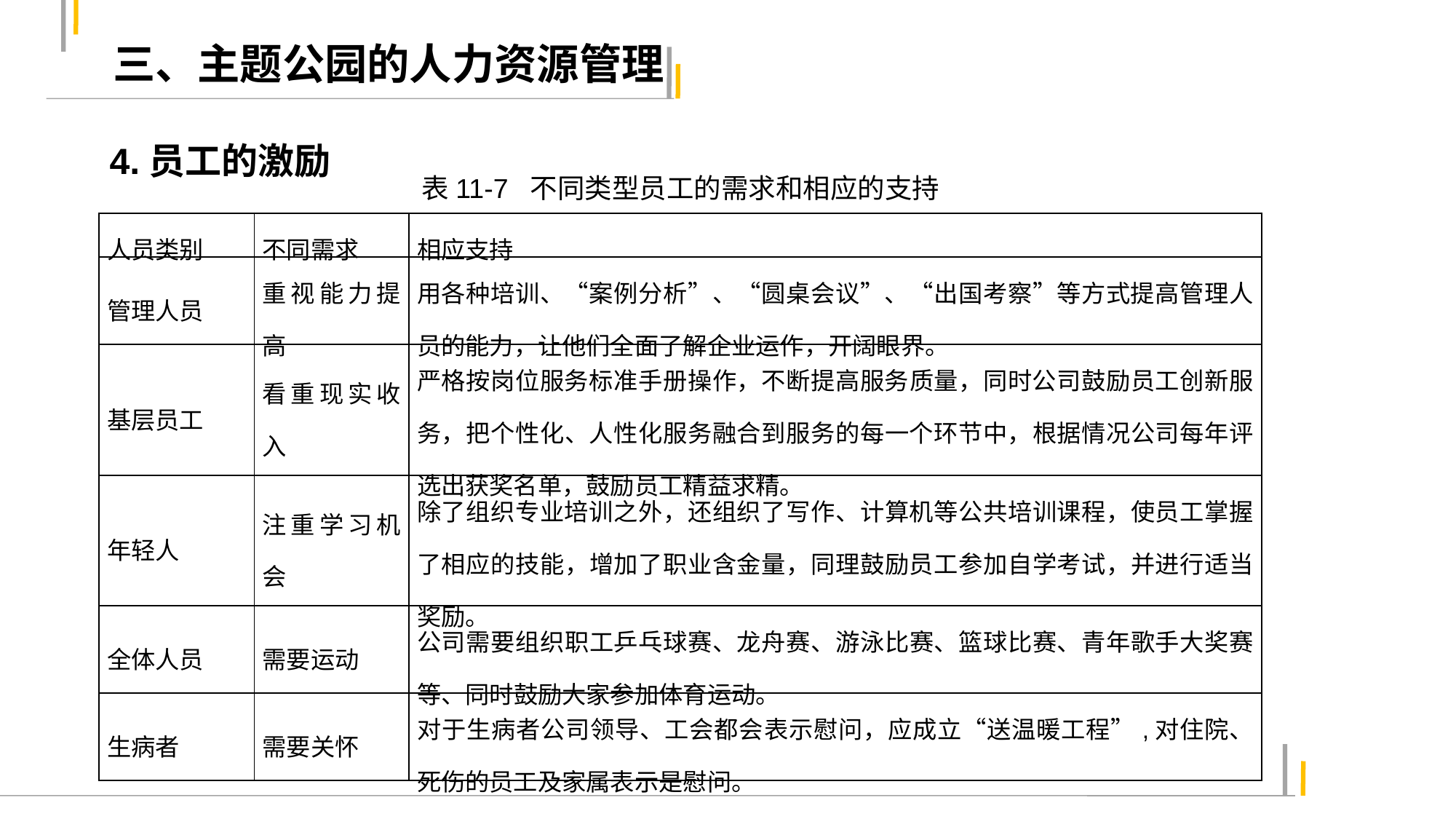

三、主题公园的人力资源管理

4.员工的激励
表11-7  不同类型员工的需求和相应的支持
| 人员类别 | 不同需求 | 相应支持 |
| --- | --- | --- |
| 管理人员 | 重视能力提高 | 用各种培训、“案例分析”、“圆桌会议”、“出国考察”等方式提高管理人员的能力，让他们全面了解企业运作，开阔眼界。 |
| 基层员工 | 看重现实收入 | 严格按岗位服务标准手册操作，不断提高服务质量，同时公司鼓励员工创新服务，把个性化、人性化服务融合到服务的每一个环节中，根据情况公司每年评选出获奖名单，鼓励员工精益求精。 |
| 年轻人 | 注重学习机会 | 除了组织专业培训之外，还组织了写作、计算机等公共培训课程，使员工掌握了相应的技能，增加了职业含金量，同理鼓励员工参加自学考试，并进行适当奖励。 |
| 全体人员 | 需要运动 | 公司需要组织职工乒乓球赛、龙舟赛、游泳比赛、篮球比赛、青年歌手大奖赛等、同时鼓励大家参加体育运动。 |
| 生病者 | 需要关怀 | 对于生病者公司领导、工会都会表示慰问，应成立“送温暖工程”,对住院、死伤的员工及家属表示是慰问。 |